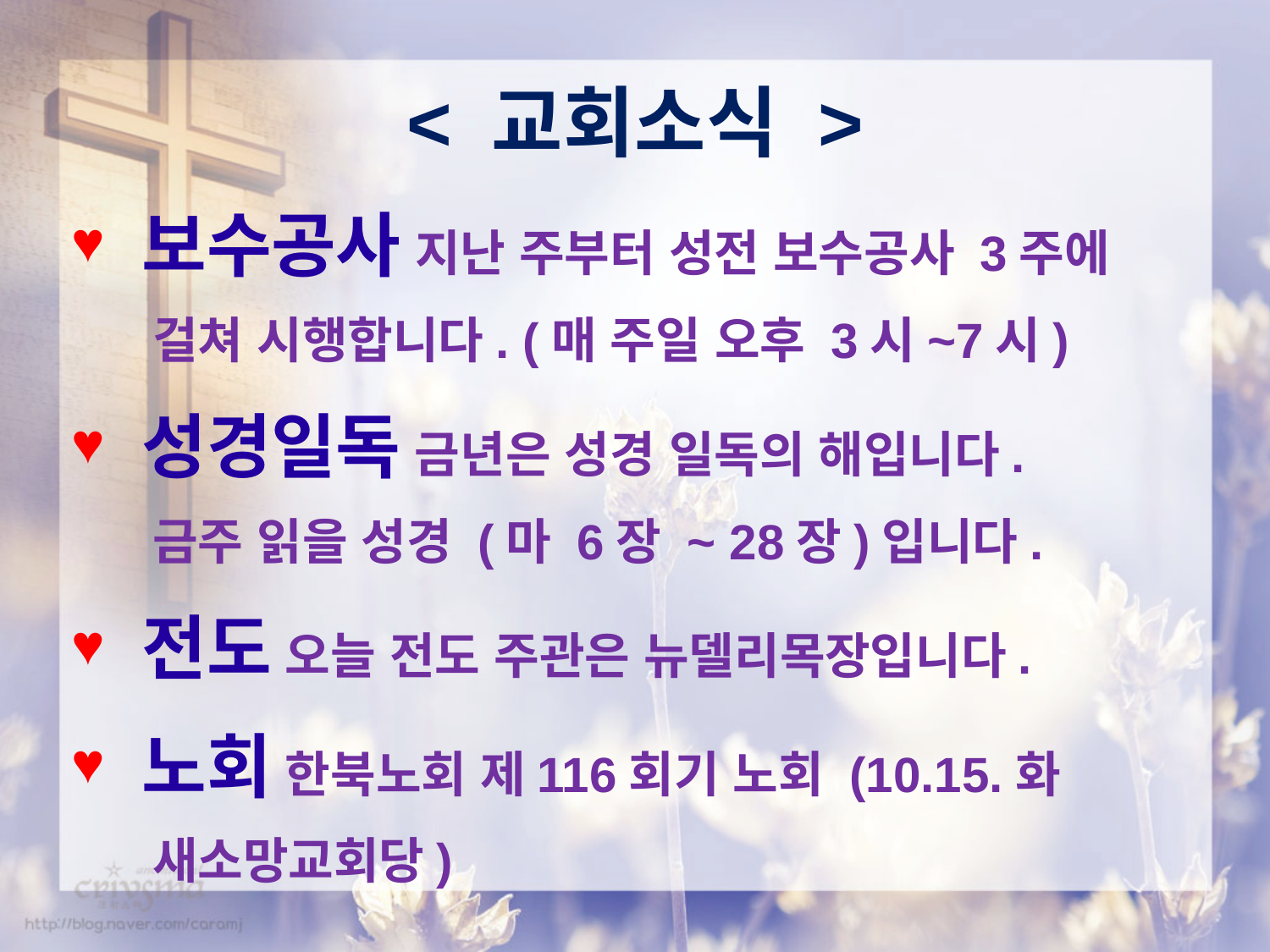

< 교회소식 >
 보수공사 지난 주부터 성전 보수공사 3주에
     걸쳐 시행합니다. (매 주일 오후 3시~7시)
 성경일독 금년은 성경 일독의 해입니다.
     금주 읽을 성경 (마 6장 ~ 28장)입니다.
 전도 오늘 전도 주관은 뉴델리목장입니다.
 노회 한북노회 제116회기 노회 (10.15.화
     새소망교회당)